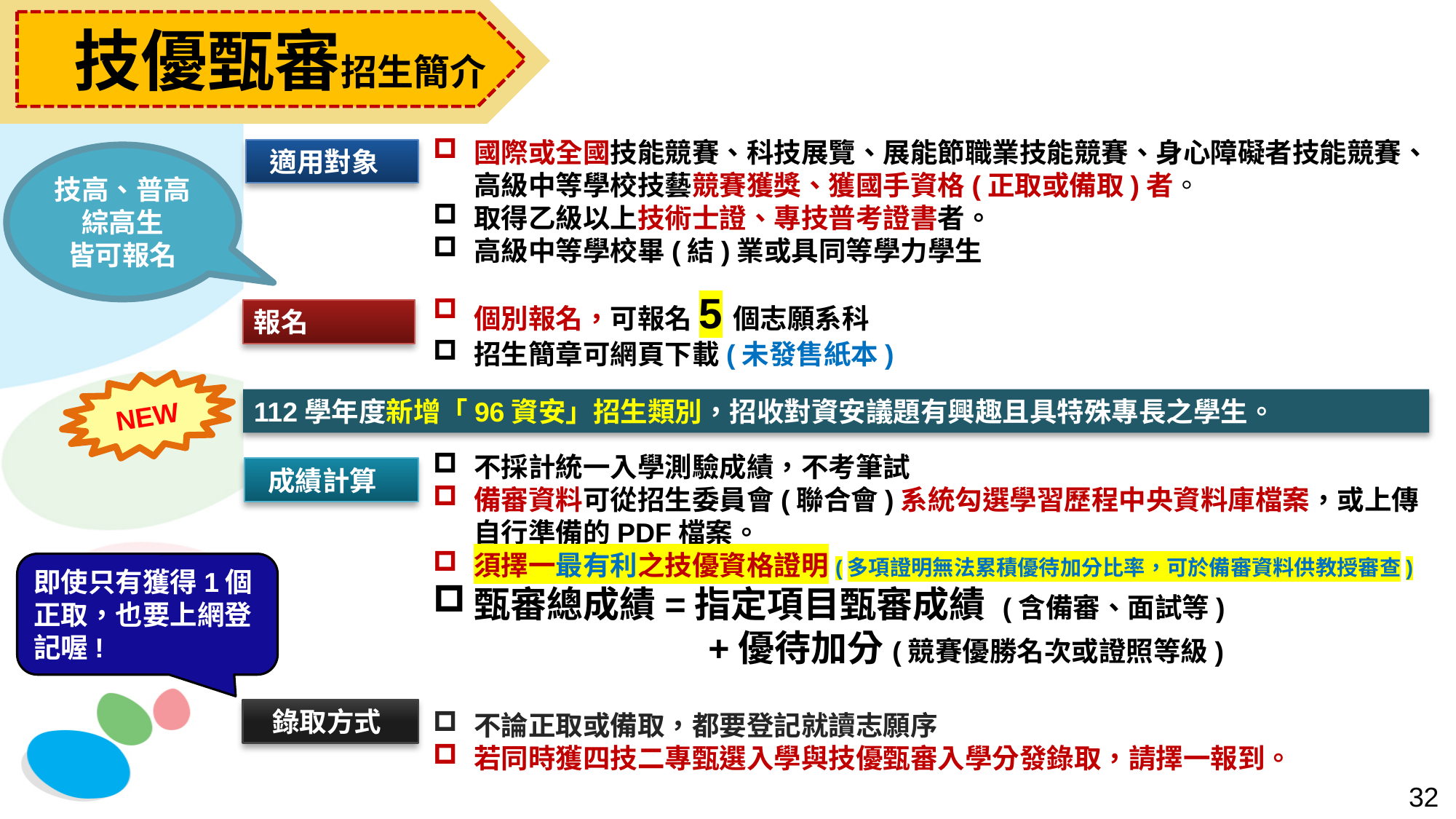

技優甄審招生簡介
國際或全國技能競賽、科技展覽、展能節職業技能競賽、身心障礙者技能競賽、高級中等學校技藝競賽獲獎、獲國手資格(正取或備取)者。
取得乙級以上技術士證、專技普考證書者。
高級中等學校畢(結)業或具同等學力學生

個別報名，可報名5個志願系科
招生簡章可網頁下載(未發售紙本)

不採計統一入學測驗成績，不考筆試
備審資料可從招生委員會(聯合會)系統勾選學習歷程中央資料庫檔案，或上傳自行準備的PDF檔案。
須擇一最有利之技優資格證明(多項證明無法累積優待加分比率，可於備審資料供教授審查)
甄審總成績=指定項目甄審成績 (含備審、面試等)
                                    +優待加分(競賽優勝名次或證照等級)

不論正取或備取，都要登記就讀志願序
若同時獲四技二專甄選入學與技優甄審入學分發錄取，請擇一報到。
 適用對象
技高、普高
綜高生
皆可報名
報名
NEW
112學年度新增「96資安」招生類別，招收對資安議題有興趣且具特殊專長之學生。
 成績計算
即使只有獲得1個正取，也要上網登記喔!
  錄取方式